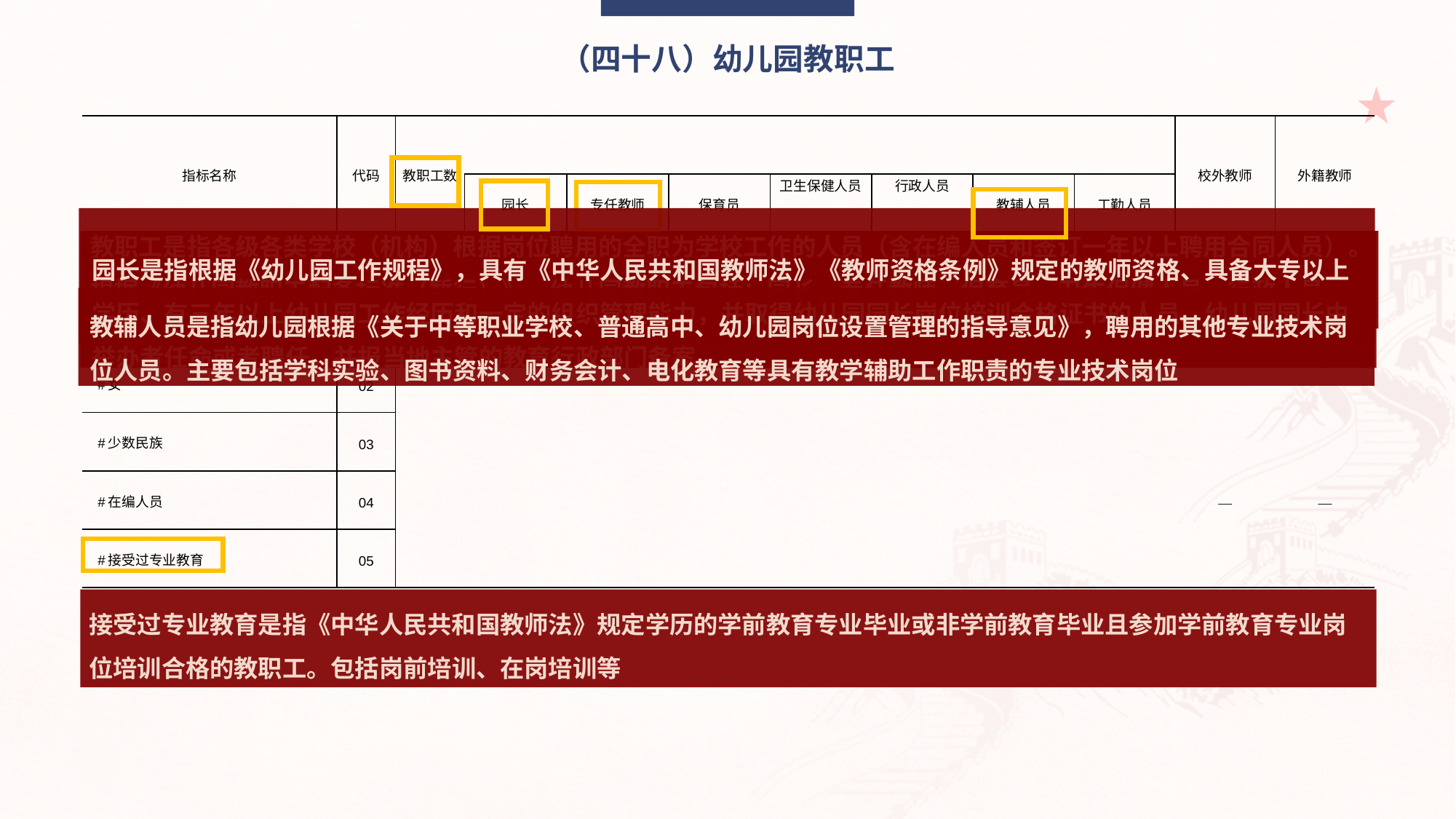

（四十八）幼儿园教职工
| 指标名称 | 代码 | 教职工数 |  |  |  |  |  |  |  | 校外教师 | 外籍教师 |
| --- | --- | --- | --- | --- | --- | --- | --- | --- | --- | --- | --- |
|  |  |  | 园长 | 专任教师 | 保育员 | 卫生保健人员 | 行政人员 | 教辅人员 | 工勤人员 |  |  |
| 甲 | 乙 | 1 | 2 | 3 | 4 | 5 | 6 | 7 | 8 | 9 | 10 |
| 总计 | 01 |  |  |  |  |  |  |  |  |  |  |
| #女 | 02 |  |  |  |  |  |  |  |  |  |  |
| #少数民族 | 03 |  |  |  |  |  |  |  |  |  |  |
| #在编人员 | 04 |  |  |  |  |  |  |  |  | — | — |
| #接受过专业教育 | 05 |  |  |  |  |  |  |  |  |  |  |

教职工是指各级各类学校（机构）根据岗位聘用的全职为学校工作的人员（含在编人员和签订一年以上聘用合同人员）。根据《幼儿园教职工配备标准（暂行）》，幼儿园教职工包括：园长、专任教师、保育员、卫生保健人员、行政人员、教辅人员和工勤人员

园长是指根据《幼儿园工作规程》，具有《中华人民共和国教师法》《教师资格条例》规定的教师资格、具备大专以上学历、有三年以上幼儿园工作经历和一定的组织管理能力，并取得幼儿园园长岗位培训合格证书的人员。幼儿园园长由举办者任命或者聘任，并报当地主管的教育行政部门备案

专任教师是指具有《中华人民共和国教师法》《教师资格条例》规定的幼儿园教师资格，幼儿园根据《关于中等职业学校、普通高中、幼儿园岗位设置管理的指导意见》，聘用的专职从事教学工作的教师岗位人员

教辅人员是指幼儿园根据《关于中等职业学校、普通高中、幼儿园岗位设置管理的指导意见》，聘用的其他专业技术岗位人员。主要包括学科实验、图书资料、财务会计、电化教育等具有教学辅助工作职责的专业技术岗位

接受过专业教育是指《中华人民共和国教师法》规定学历的学前教育专业毕业或非学前教育毕业且参加学前教育专业岗位培训合格的教职工。包括岗前培训、在岗培训等